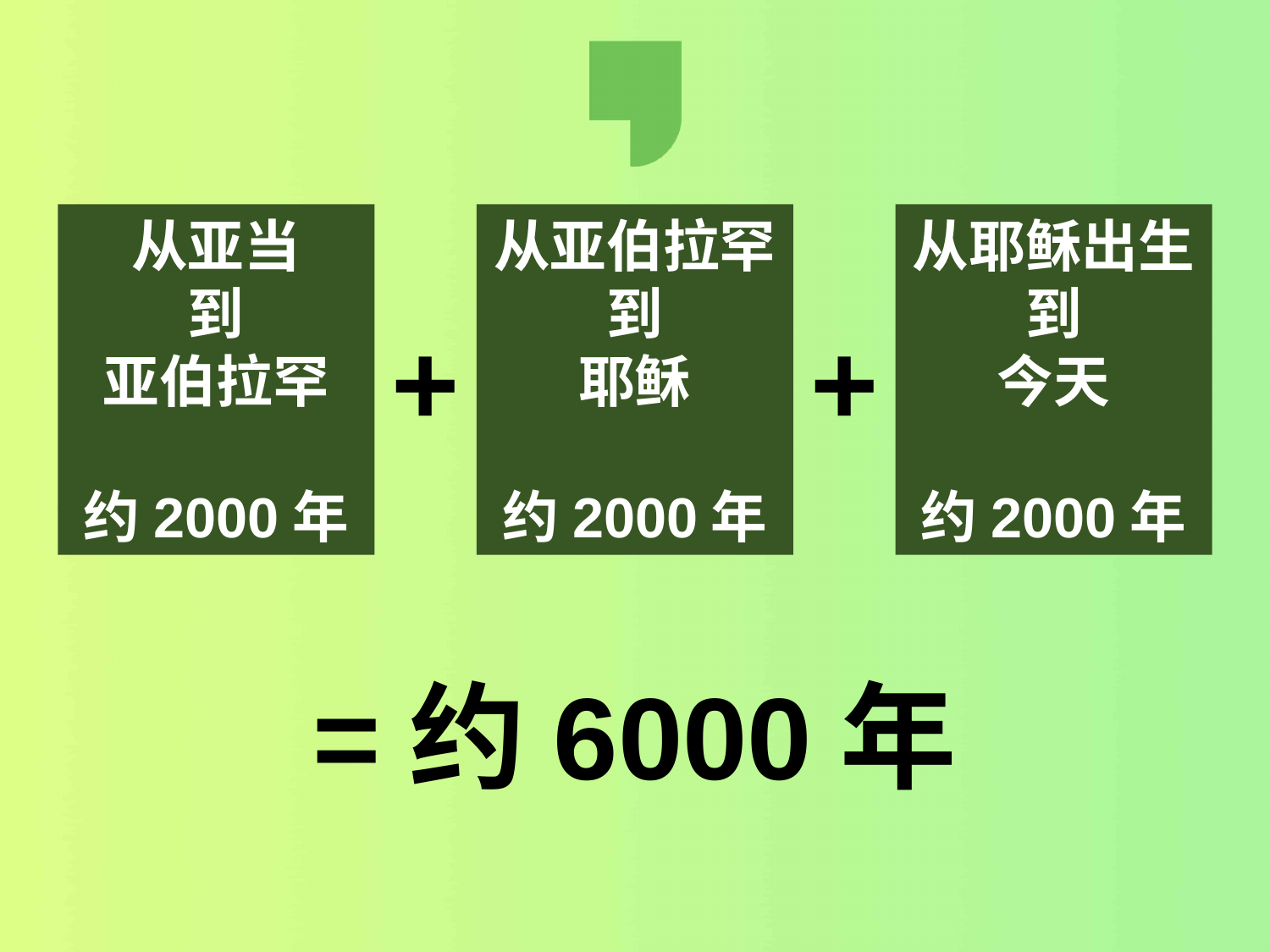

从亚当
到
亚伯拉罕

约2000年
从亚伯拉罕
到
耶稣

约2000年
从耶稣出生
到
今天

约2000年
+
+
=约6000年